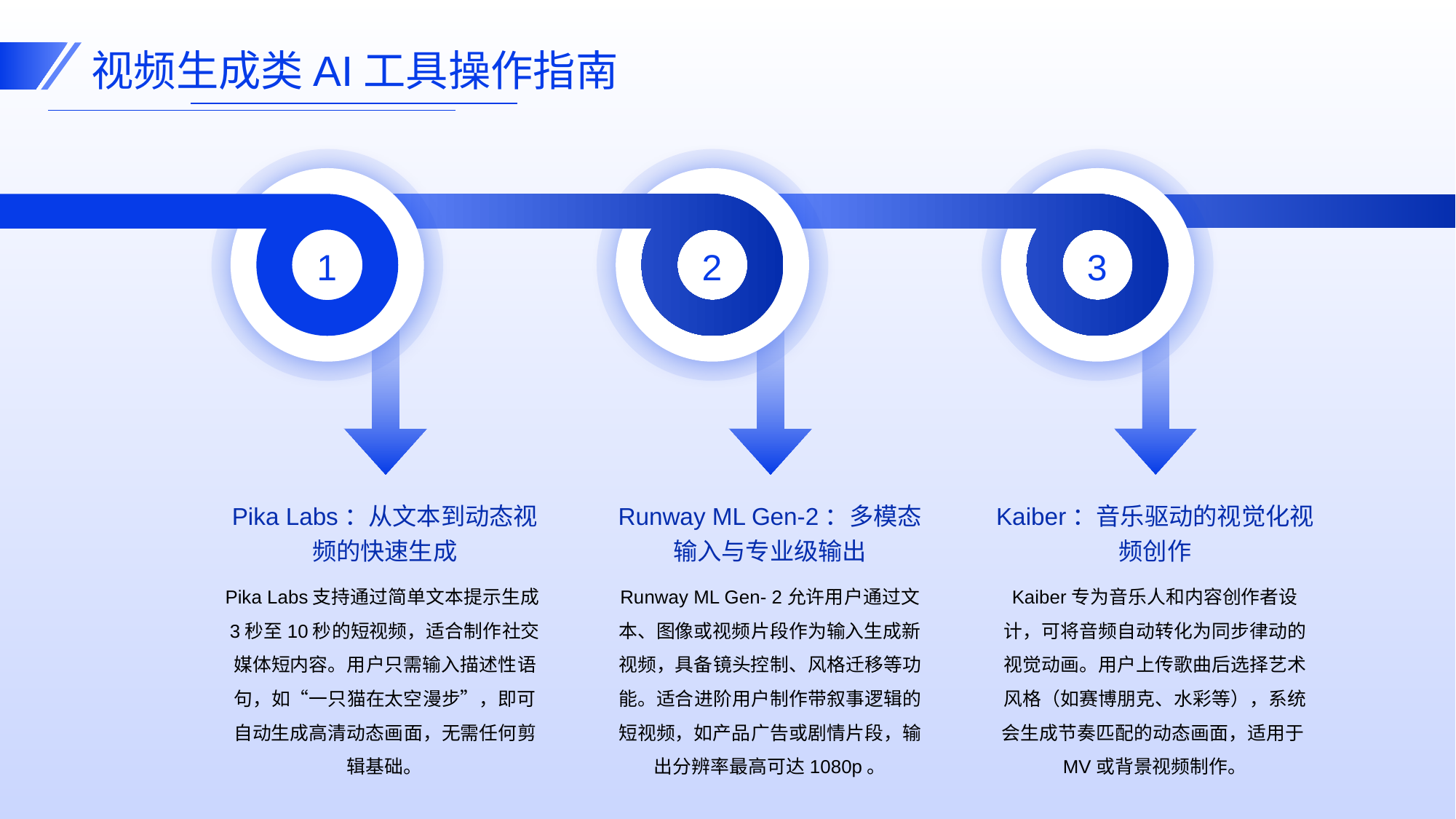

视频生成类AI工具操作指南

1
2
3
Pika Labs：从文本到动态视频的快速生成
Runway ML Gen-2：多模态输入与专业级输出
Kaiber：音乐驱动的视觉化视频创作
Pika Labs支持通过简单文本提示生成3秒至10秒的短视频，适合制作社交媒体短内容。用户只需输入描述性语句，如“一只猫在太空漫步”，即可自动生成高清动态画面，无需任何剪辑基础。
Runway ML Gen- 2允许用户通过文本、图像或视频片段作为输入生成新视频，具备镜头控制、风格迁移等功能。适合进阶用户制作带叙事逻辑的短视频，如产品广告或剧情片段，输出分辨率最高可达1080p。
Kaiber专为音乐人和内容创作者设计，可将音频自动转化为同步律动的视觉动画。用户上传歌曲后选择艺术风格（如赛博朋克、水彩等），系统会生成节奏匹配的动态画面，适用于MV或背景视频制作。